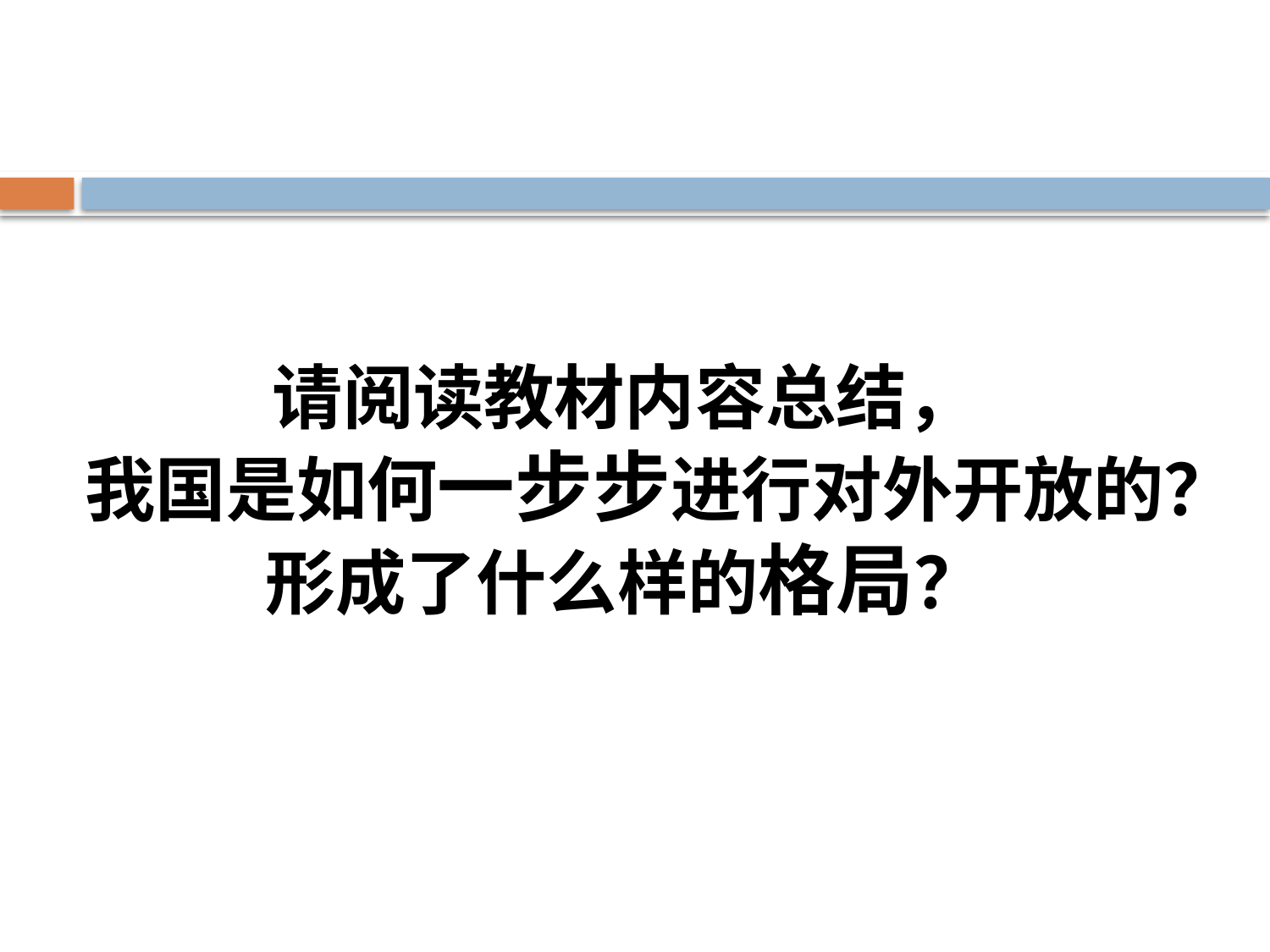

请阅读教材内容总结，
我国是如何一步步进行对外开放的？
形成了什么样的格局？